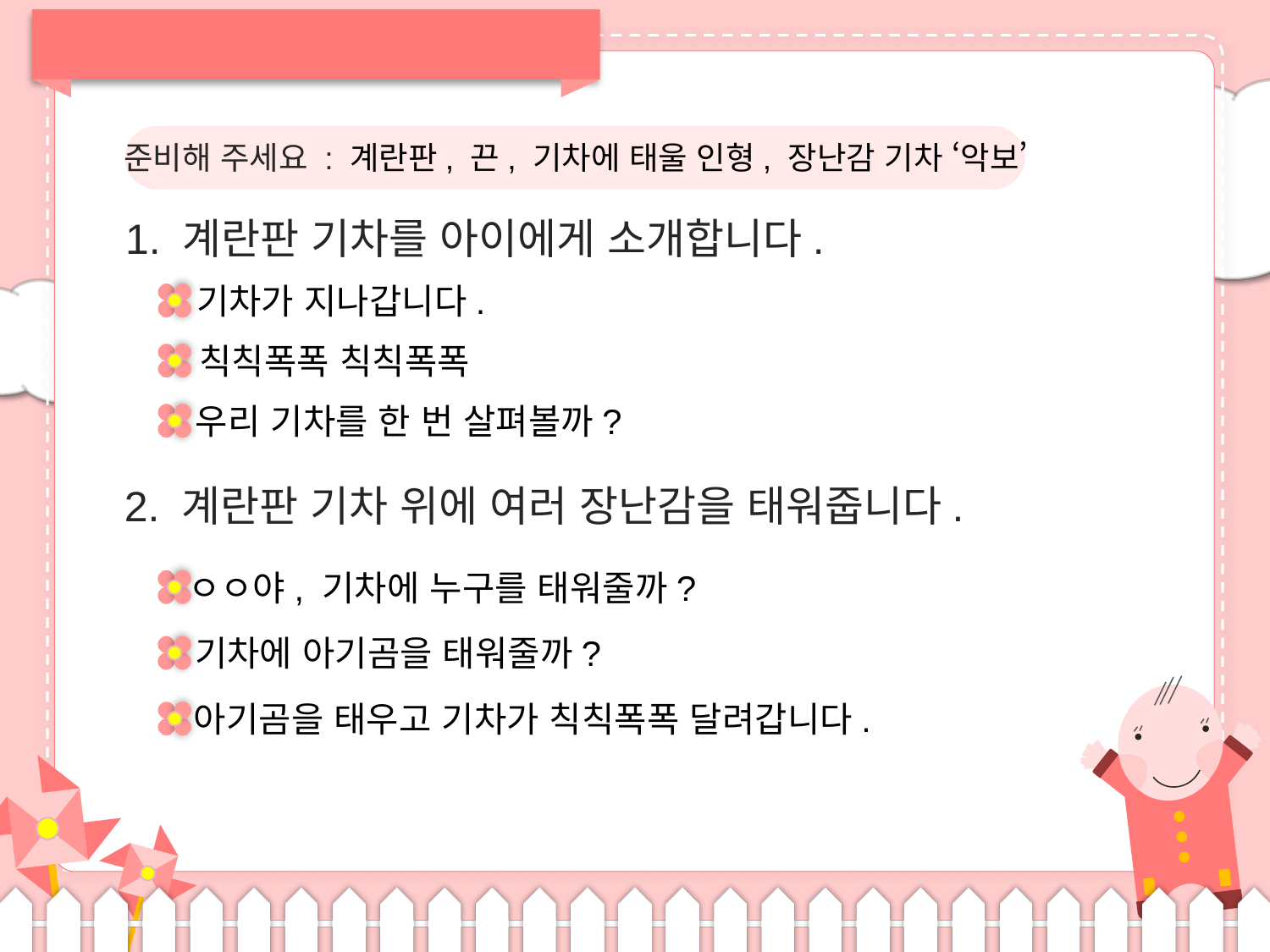

준비해 주세요 : 계란판, 끈, 기차에 태울 인형, 장난감 기차 ‘악보’
1. 계란판 기차를 아이에게 소개합니다.
기차가 지나갑니다.

칙칙폭폭 칙칙폭폭

우리 기차를 한 번 살펴볼까?

2. 계란판 기차 위에 여러 장난감을 태워줍니다.
ㅇㅇ야, 기차에 누구를 태워줄까?

기차에 아기곰을 태워줄까?

아기곰을 태우고 기차가 칙칙폭폭 달려갑니다.